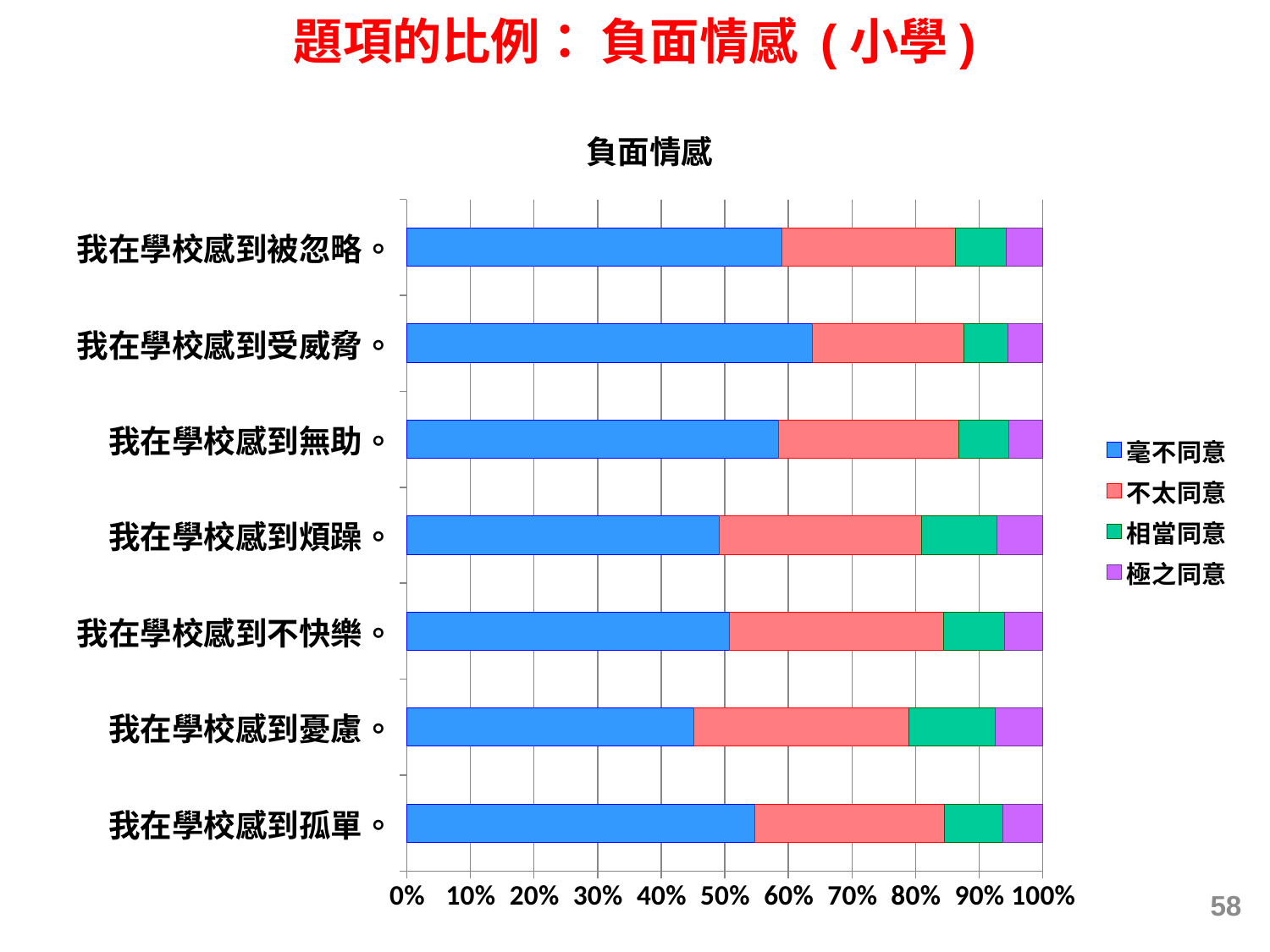

# 題項的比例： 負面情感 (小學)

### Chart: 負面情感

| Category | 毫不同意 | 不太同意 | 相當同意 | 極之同意 |
|---|---|---|---|---|
| 我在學校感到孤單。 | 0.5468200905826986 | 0.29849155703284647 | 0.09155957017621792 | 0.06312878220823871 |
| 我在學校感到憂慮。 | 0.45120026474556435 | 0.3388870503780269 | 0.13540208232568796 | 0.0745106025507219 |
| 我在學校感到不快樂。 | 0.5075746975844933 | 0.3360214711830787 | 0.09570449139499122 | 0.060699339837439845 |
| 我在學校感到煩躁。 | 0.49088684391649157 | 0.3179663004410004 | 0.11880241657957118 | 0.0723444390629383 |
| 我在學校感到無助。 | 0.5844395514884625 | 0.2829160886332109 | 0.0789222486668109 | 0.05372211121151581 |
| 我在學校感到受威脅。 | 0.6383383562343566 | 0.23754916483628796 | 0.06968636665474792 | 0.05442611227460796 |
| 我在學校感到被忽略。 | 0.5896518350609989 | 0.2726230802536743 | 0.07992257341517459 | 0.05780251127015258 |
58